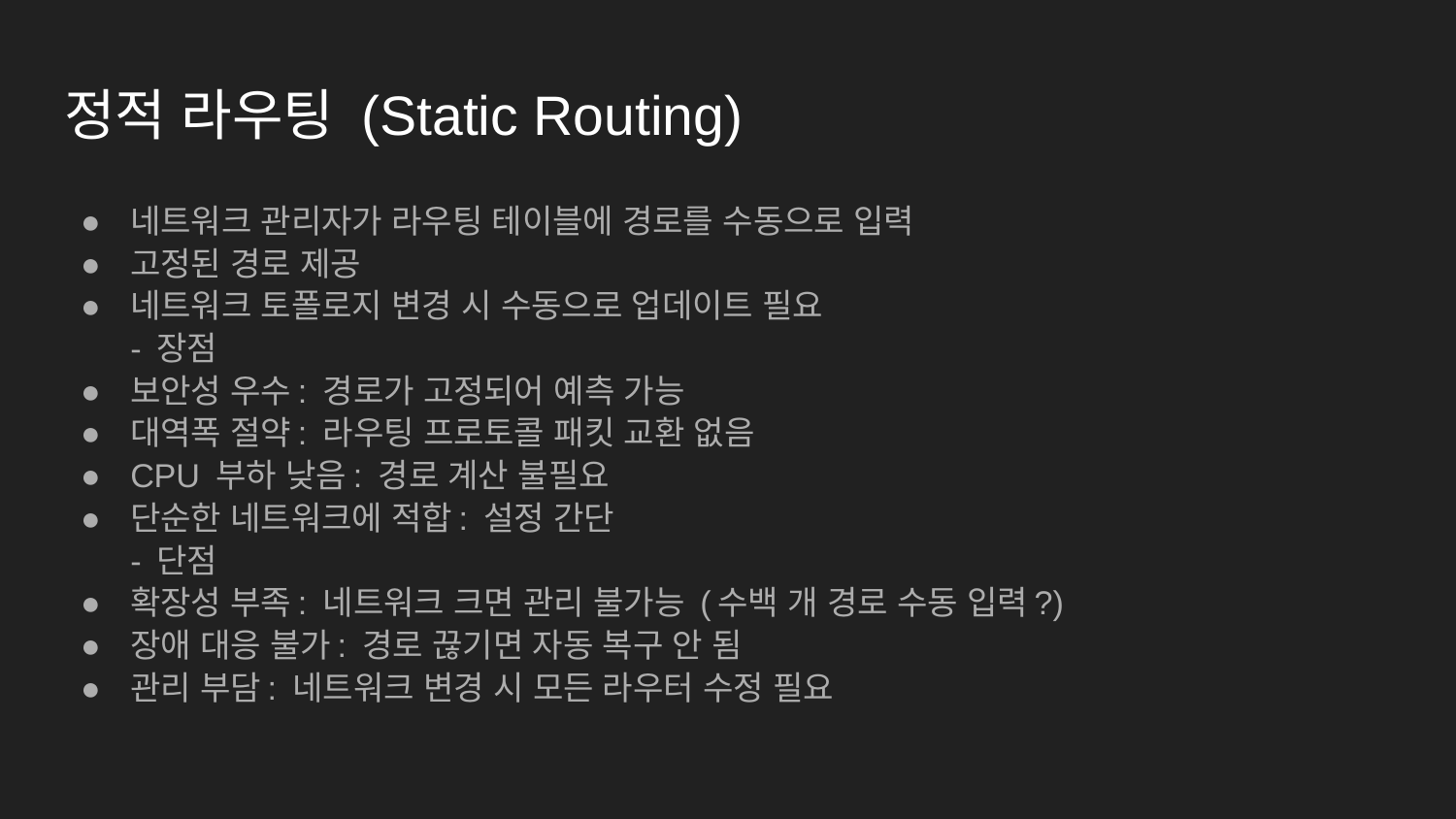

# 정적 라우팅 (Static Routing)
네트워크 관리자가 라우팅 테이블에 경로를 수동으로 입력
고정된 경로 제공
네트워크 토폴로지 변경 시 수동으로 업데이트 필요
- 장점
보안성 우수: 경로가 고정되어 예측 가능
대역폭 절약: 라우팅 프로토콜 패킷 교환 없음
CPU 부하 낮음: 경로 계산 불필요
단순한 네트워크에 적합: 설정 간단
- 단점
확장성 부족: 네트워크 크면 관리 불가능 (수백 개 경로 수동 입력?)
장애 대응 불가: 경로 끊기면 자동 복구 안 됨
관리 부담: 네트워크 변경 시 모든 라우터 수정 필요